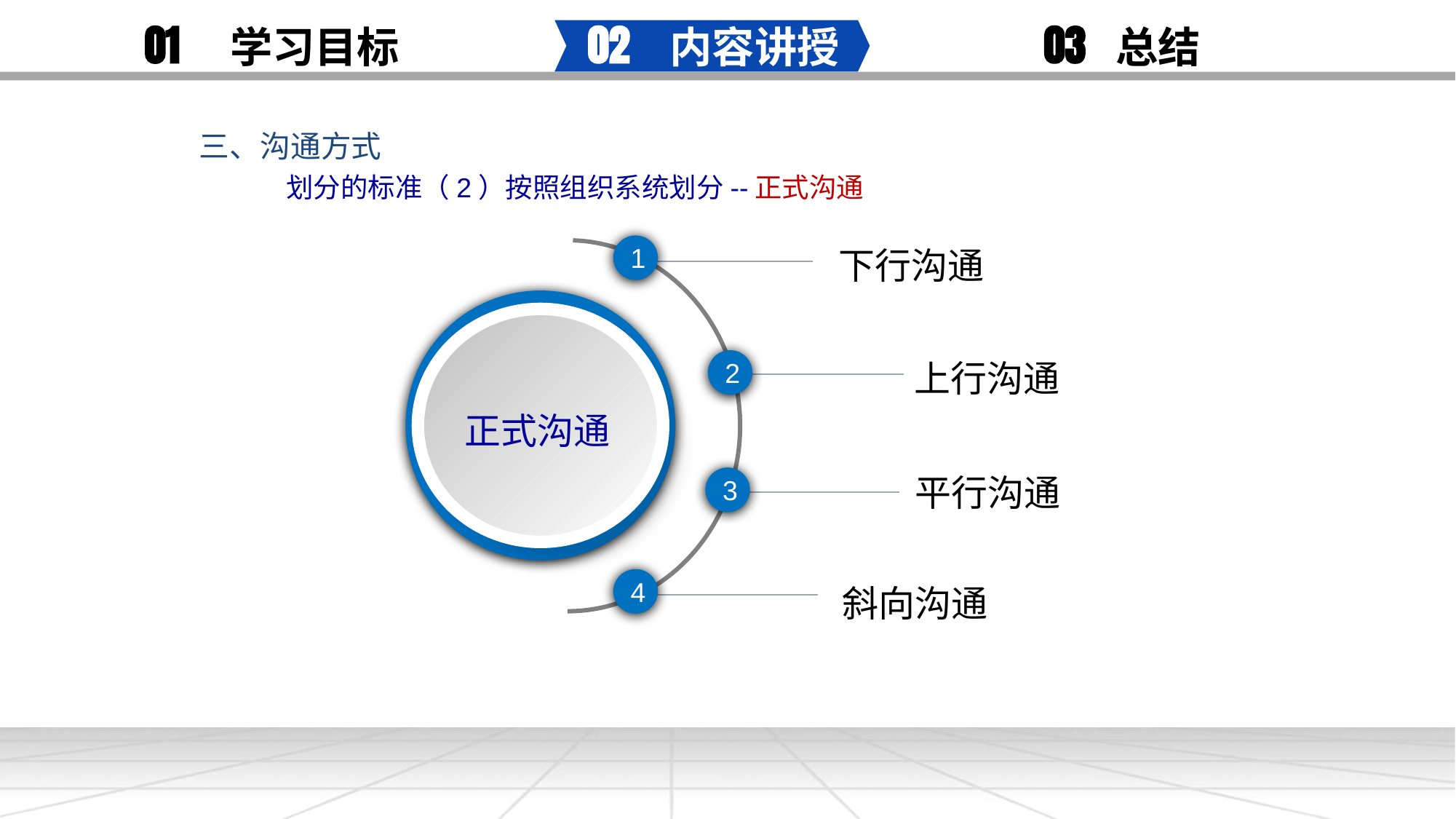

02   内容讲授
03  总结
01    学习目标

三、沟通方式
             划分的标准（2）按照组织系统划分--正式沟通
1
下行沟通

正式沟通
上行沟通

2
平行沟通
3
4
斜向沟通